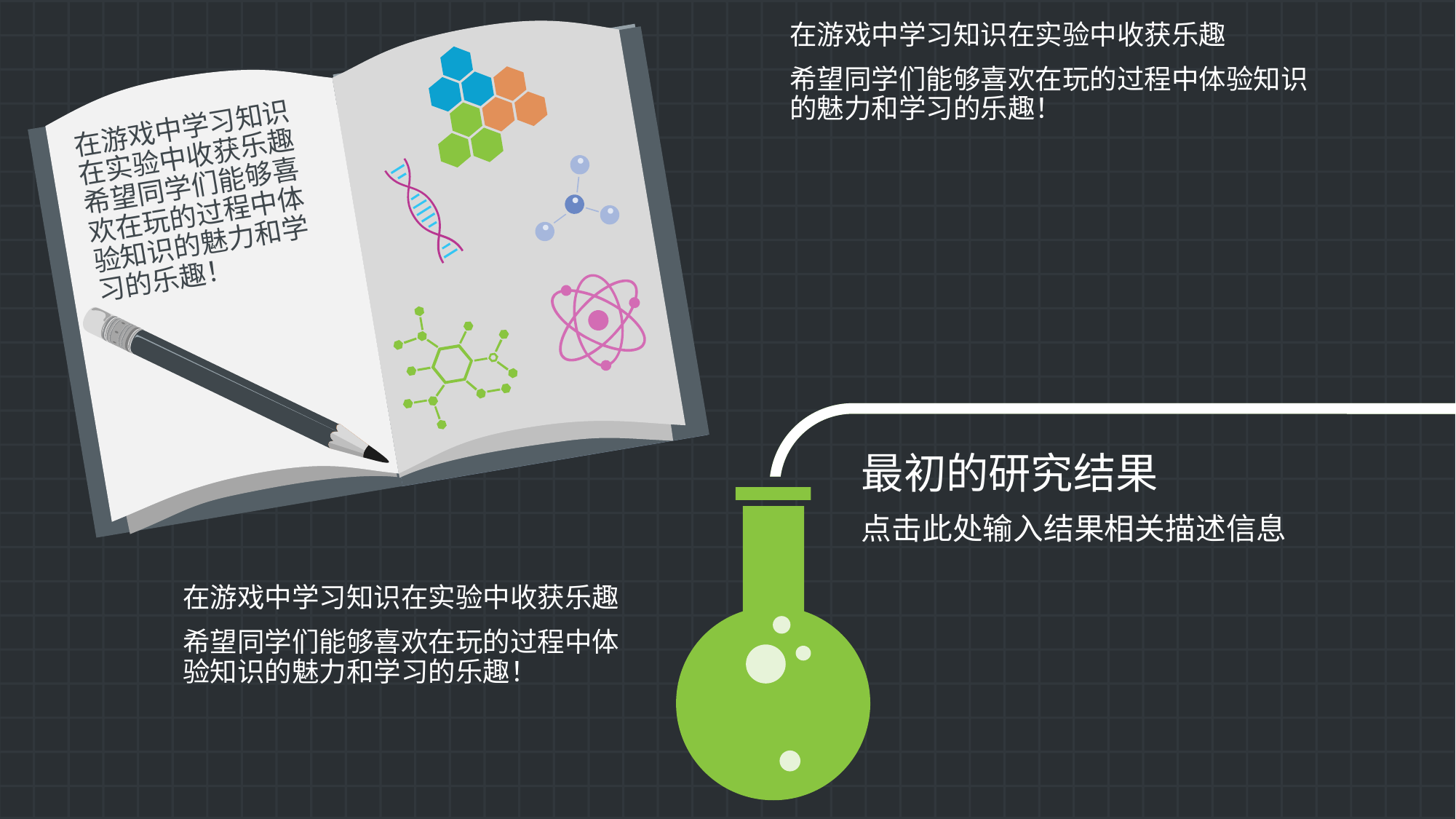

在游戏中学习知识在实验中收获乐趣
希望同学们能够喜欢在玩的过程中体验知识的魅力和学习的乐趣！

在游戏中学习知识在实验中收获乐趣希望同学们能够喜欢在玩的过程中体验知识的魅力和学习的乐趣！

最初的研究结果
点击此处输入结果相关描述信息

在游戏中学习知识在实验中收获乐趣
希望同学们能够喜欢在玩的过程中体验知识的魅力和学习的乐趣！